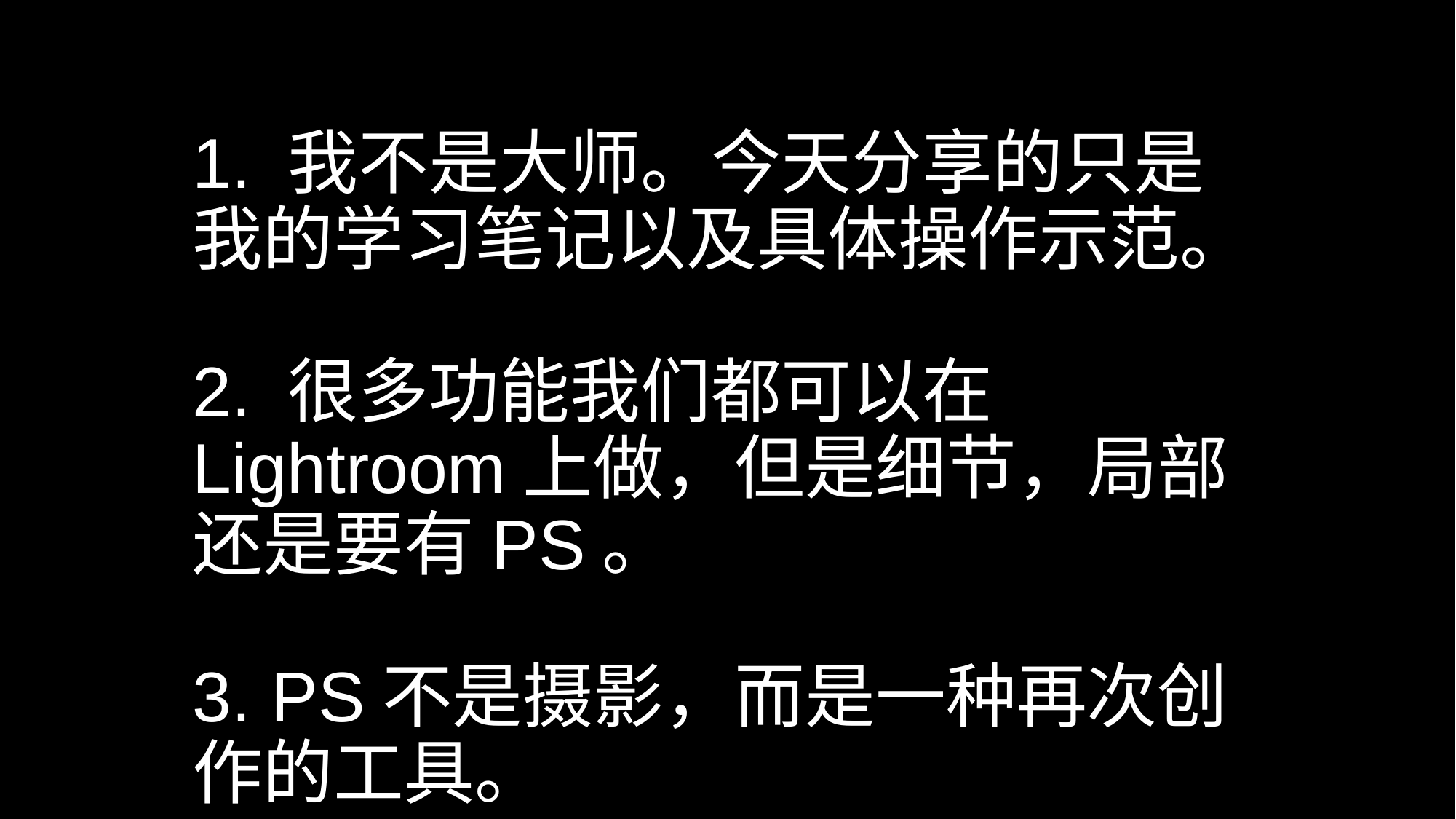

# 1. 我不是大师。今天分享的只是我的学习笔记以及具体操作示范。 2. 很多功能我们都可以在Lightroom上做，但是细节，局部还是要有PS。 3. PS不是摄影，而是一种再次创作的工具。